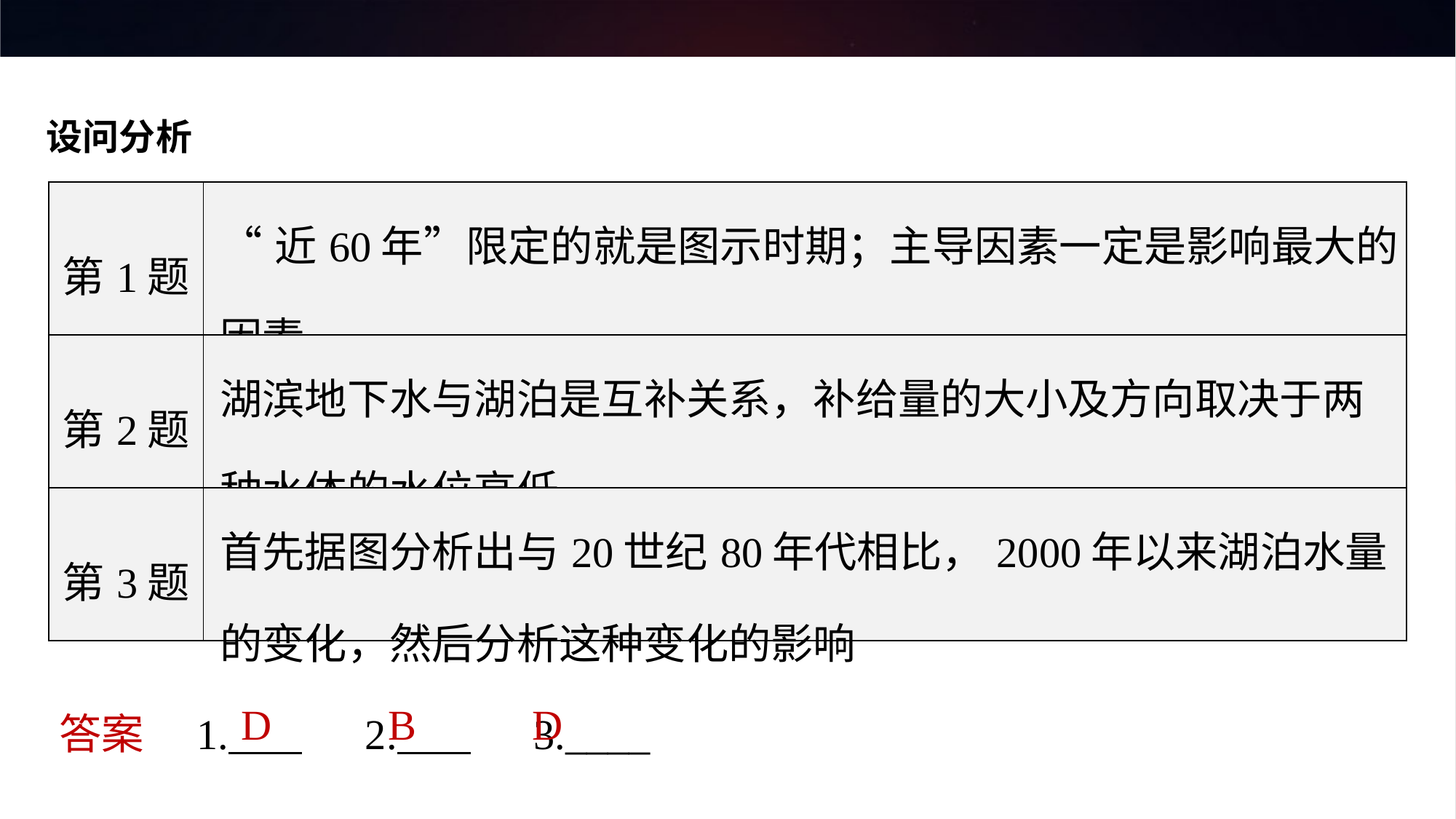

设问分析
| 第1题 | “近60年”限定的就是图示时期；主导因素一定是影响最大的因素 |
| --- | --- |
| 第2题 | 湖滨地下水与湖泊是互补关系，补给量的大小及方向取决于两种水体的水位高低 |
| 第3题 | 首先据图分析出与20世纪80年代相比，2000年以来湖泊水量的变化，然后分析这种变化的影响 |
答案　1.       　2.       　3.____
D
B
D